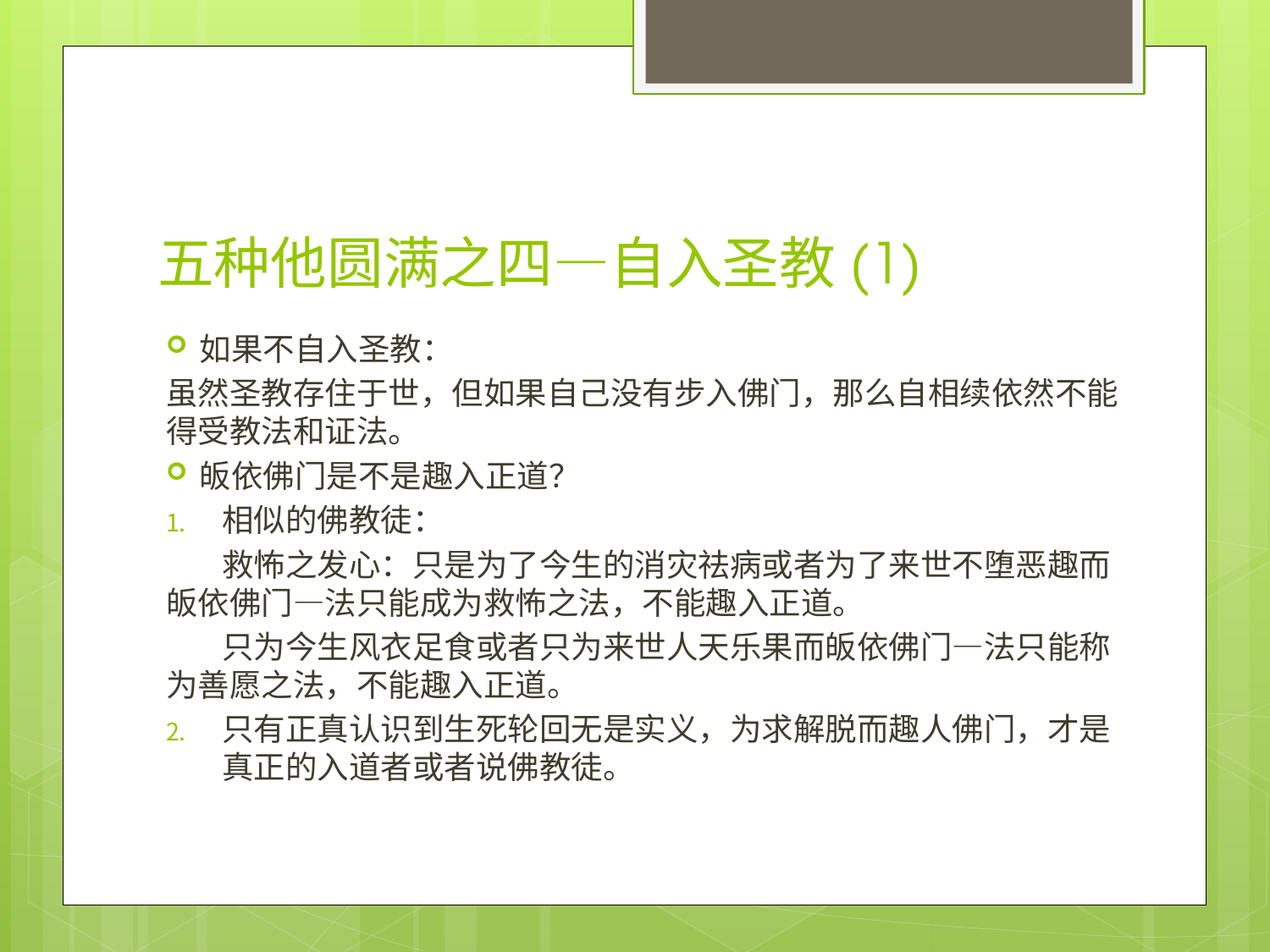

# 五种他圆满之四—自入圣教(1)
如果不自入圣教：
虽然圣教存住于世，但如果自己没有步入佛门，那么自相续依然不能得受教法和证法。
皈依佛门是不是趣入正道？
相似的佛教徒：
       救怖之发心：只是为了今生的消灾祛病或者为了来世不堕恶趣而皈依佛门—法只能成为救怖之法，不能趣入正道。
       只为今生风衣足食或者只为来世人天乐果而皈依佛门—法只能称为善愿之法，不能趣入正道。
只有正真认识到生死轮回无是实义，为求解脱而趣人佛门，才是真正的入道者或者说佛教徒。